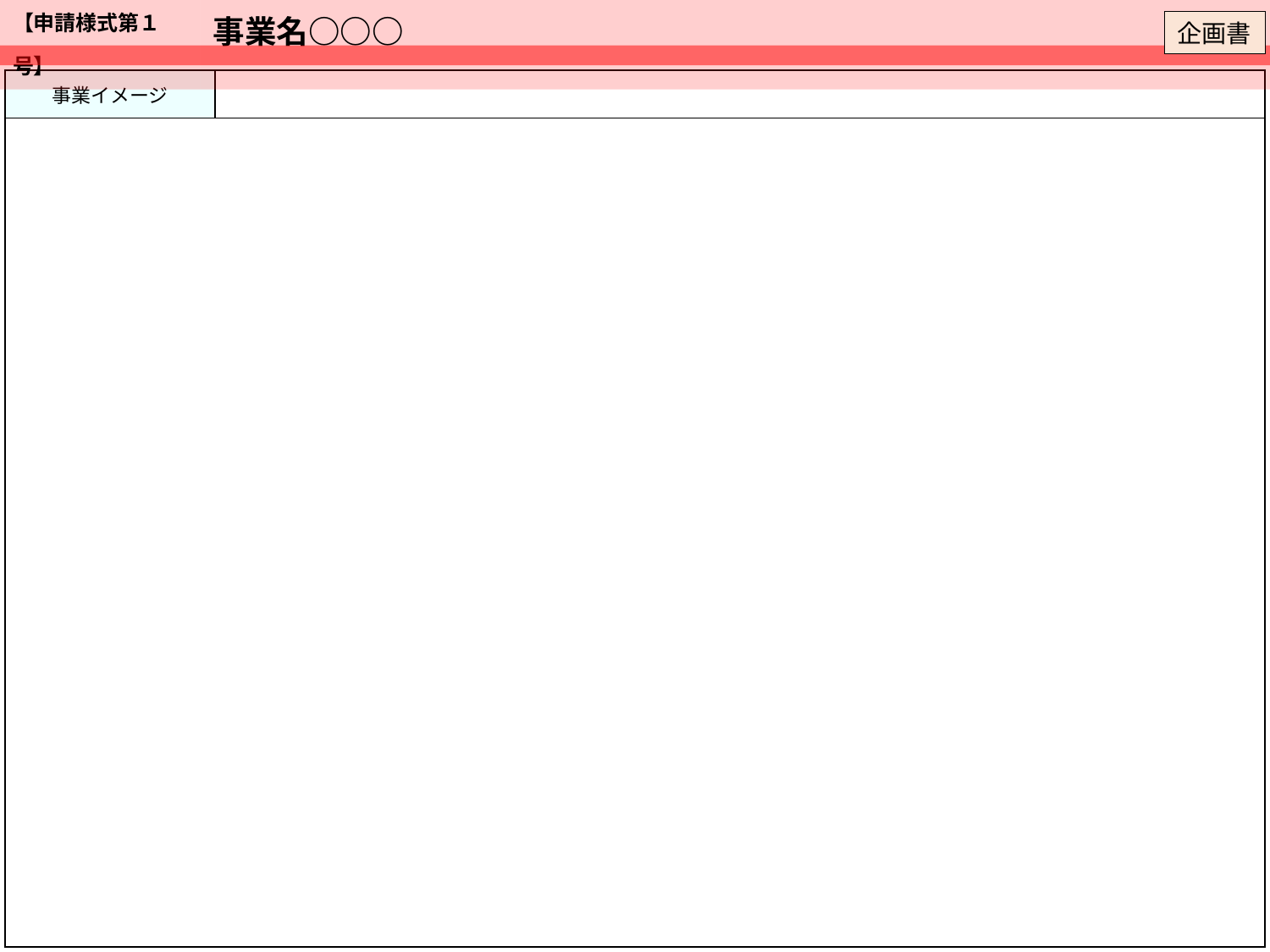

| 【申請様式第１号】 | 事業名○○○ |
| --- | --- |
企画書
| 事業イメージ |  |
| --- | --- |
|  |  |